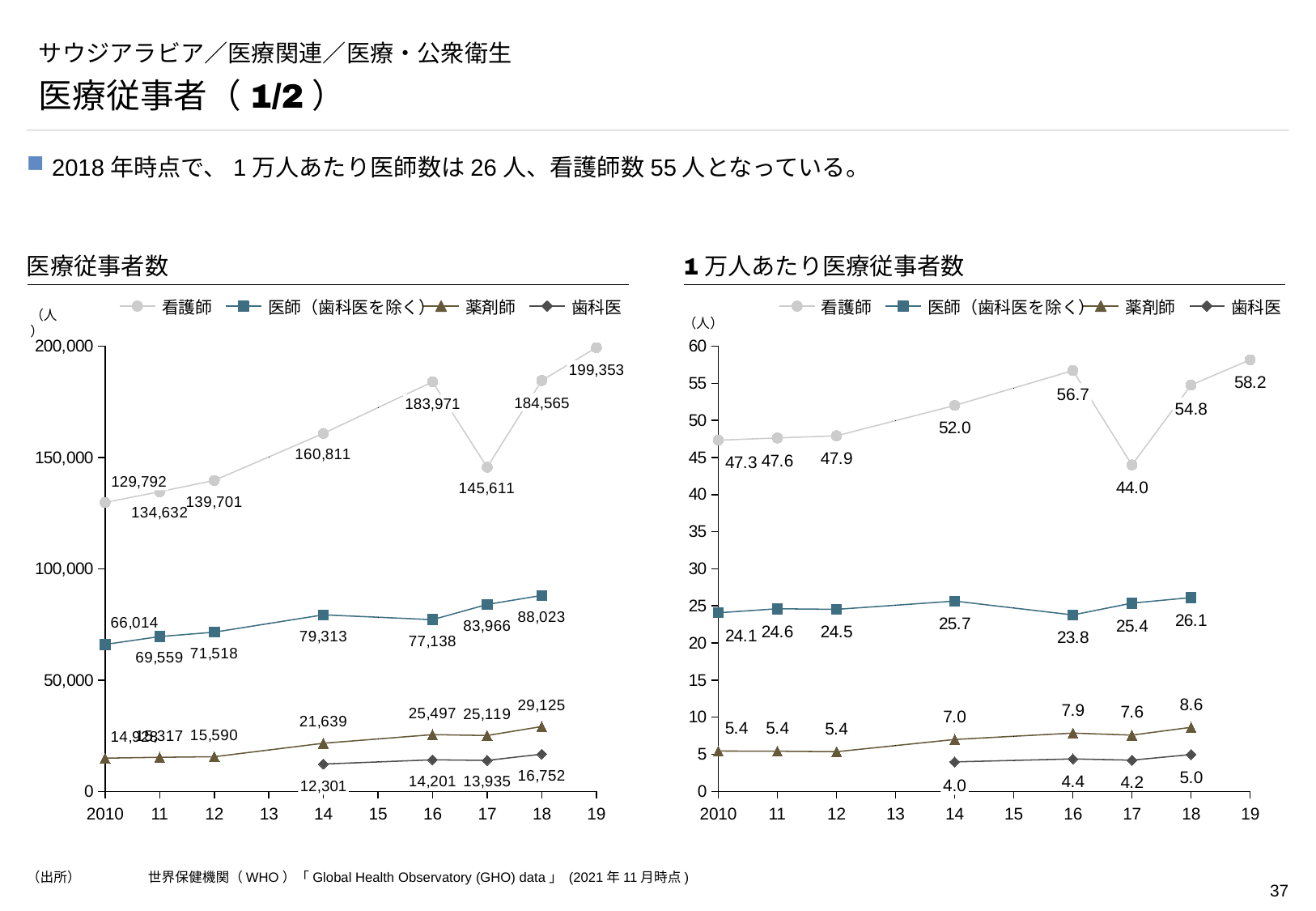

# サウジアラビア／医療関連／医療・公衆衛生
医療従事者（1/2）
2018年時点で、1万人あたり医師数は26人、看護師数55人となっている。
医療従事者数
1万人あたり医療従事者数
看護師
医師（歯科医を除く）
薬剤師
歯科医
看護師
医師（歯科医を除く）
薬剤師
歯科医

（人）
（人）

### Chart

| Category |  |  |  |  |
|---|---|---|---|---|

### Chart

| Category |  |  |  |  |
|---|---|---|---|---|
199,353
56.7
184,565
183,971
54.8
129,792
4.0
12,301
2010
11
12
13
14
15
16
17
18
19
2010
11
12
13
14
15
16
17
18
19
（出所）	世界保健機関（WHO）「Global Health Observatory (GHO) data」 (2021年11月時点)